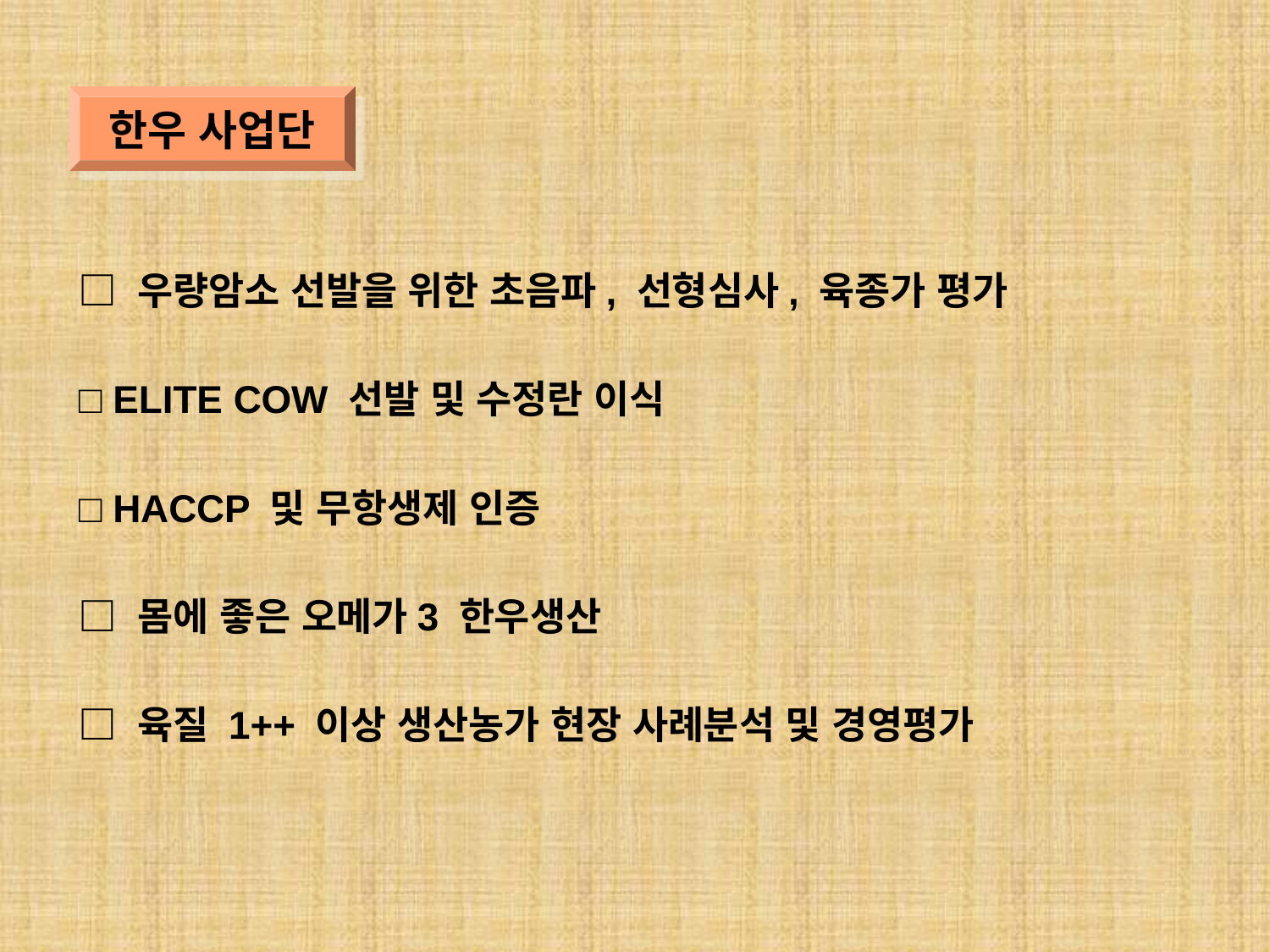

한우 사업단

□ 우량암소 선발을 위한 초음파, 선형심사, 육종가 평가

□ ELITE COW 선발 및 수정란 이식

□ HACCP 및 무항생제 인증

□ 몸에 좋은 오메가3 한우생산

□ 육질 1++ 이상 생산농가 현장 사례분석 및 경영평가